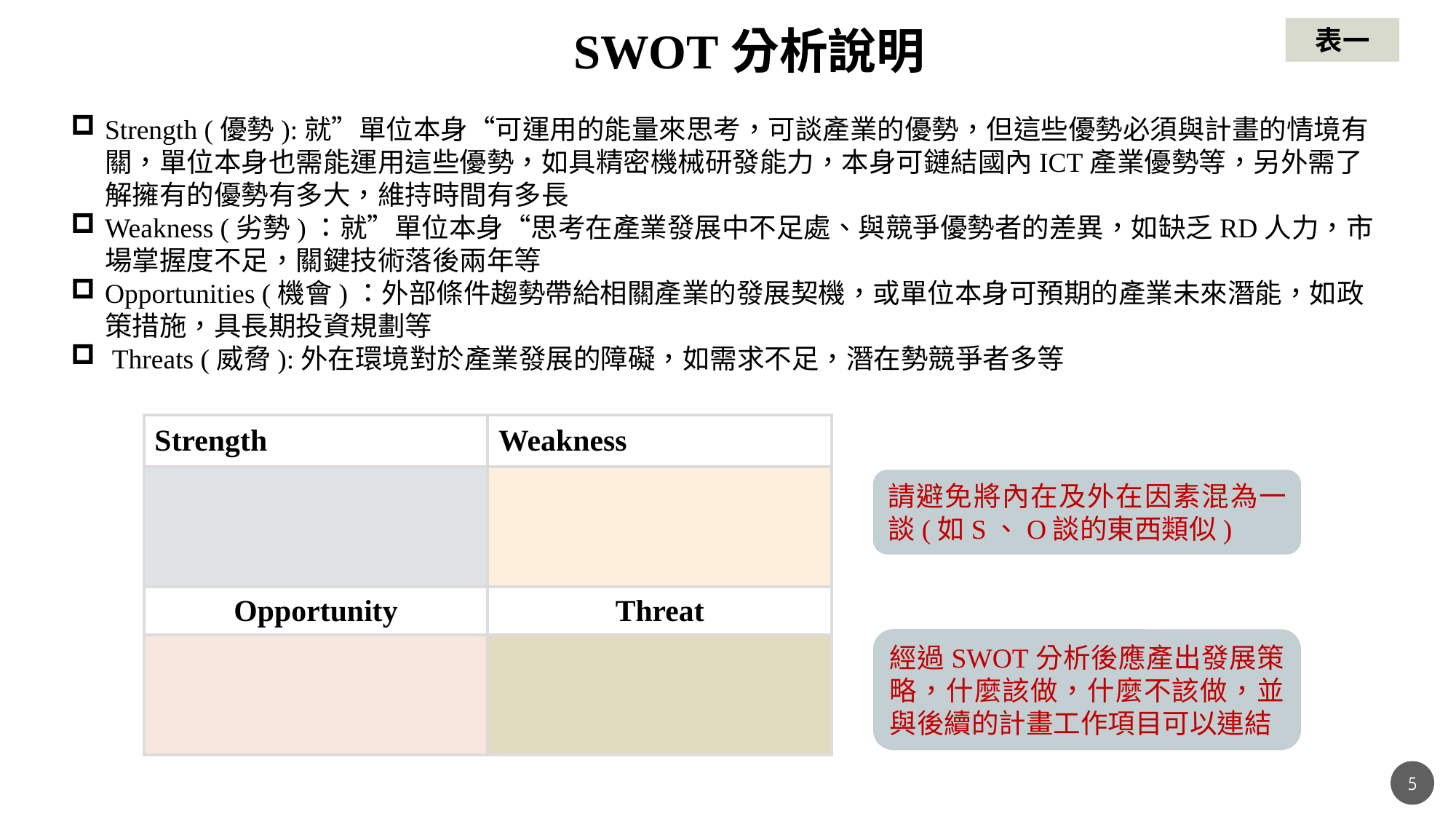

SWOT分析說明
表一
Strength (優勢):就”單位本身“可運用的能量來思考，可談產業的優勢，但這些優勢必須與計畫的情境有關，單位本身也需能運用這些優勢，如具精密機械研發能力，本身可鏈結國內ICT產業優勢等，另外需了解擁有的優勢有多大，維持時間有多長
Weakness (劣勢)：就”單位本身“思考在產業發展中不足處、與競爭優勢者的差異，如缺乏RD人力，市場掌握度不足，關鍵技術落後兩年等
Opportunities (機會)：外部條件趨勢帶給相關產業的發展契機，或單位本身可預期的產業未來潛能，如政策措施，具長期投資規劃等
 Threats (威脅):外在環境對於產業發展的障礙，如需求不足，潛在勢競爭者多等
| Strength | Weakness |
| --- | --- |
|  |  |
| Opportunity | Threat |
|  |  |
請避免將內在及外在因素混為一談(如S、O談的東西類似)
經過SWOT分析後應產出發展策略，什麼該做，什麼不該做，並與後續的計畫工作項目可以連結
5